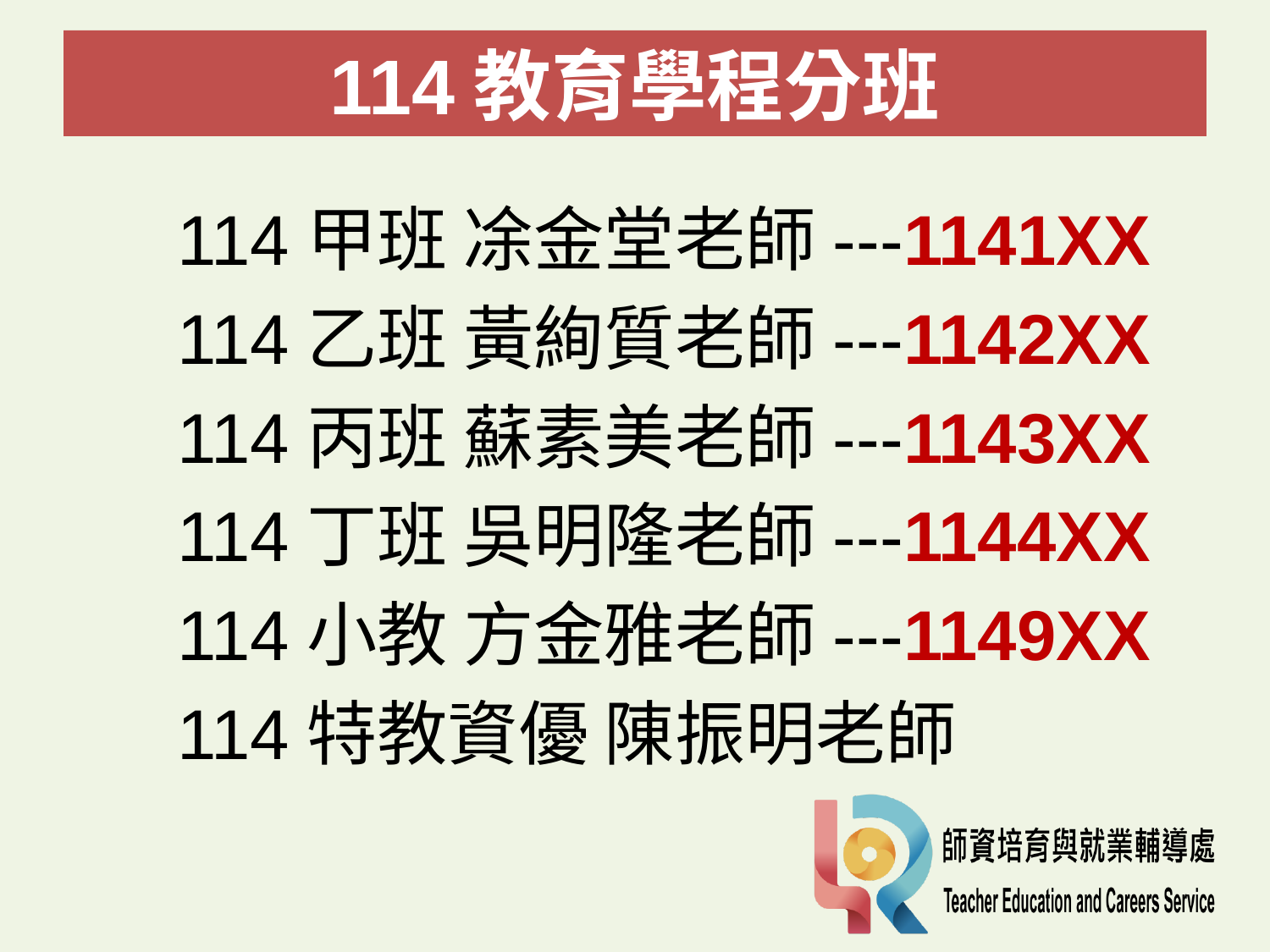

# 114教育學程分班
114甲班 凃金堂老師---1141XX
114乙班 黃絢質老師---1142XX
114丙班 蘇素美老師---1143XX
114丁班 吳明隆老師---1144XX
114小教 方金雅老師---1149XX
114特教資優 陳振明老師